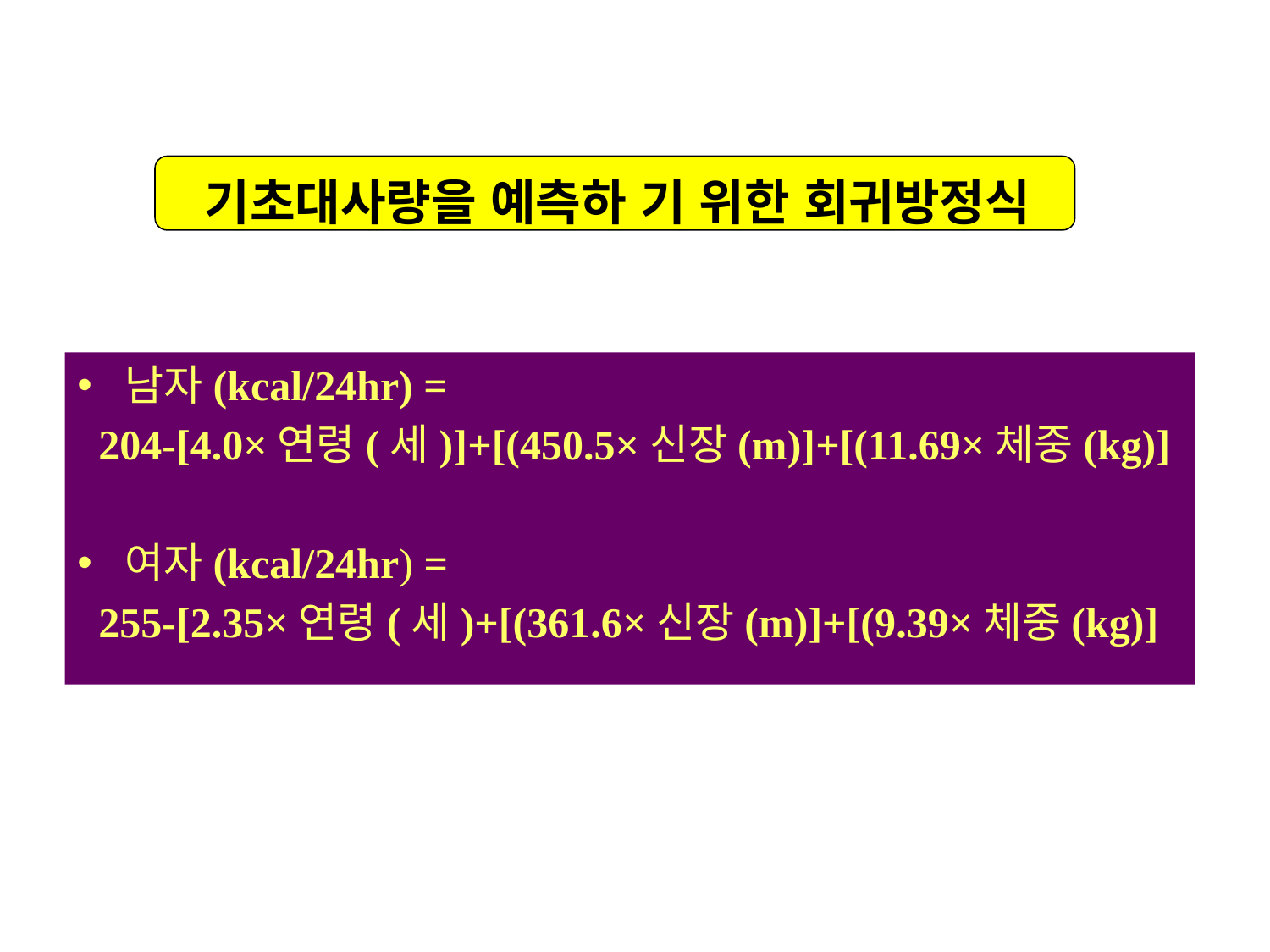

기초대사량을 예측하 기 위한 회귀방정식
남자(kcal/24hr) =
  204-[4.0×연령(세)]+[(450.5×신장(m)]+[(11.69×체중(kg)]

여자(kcal/24hr) =
  255-[2.35×연령(세)+[(361.6×신장(m)]+[(9.39×체중(kg)]